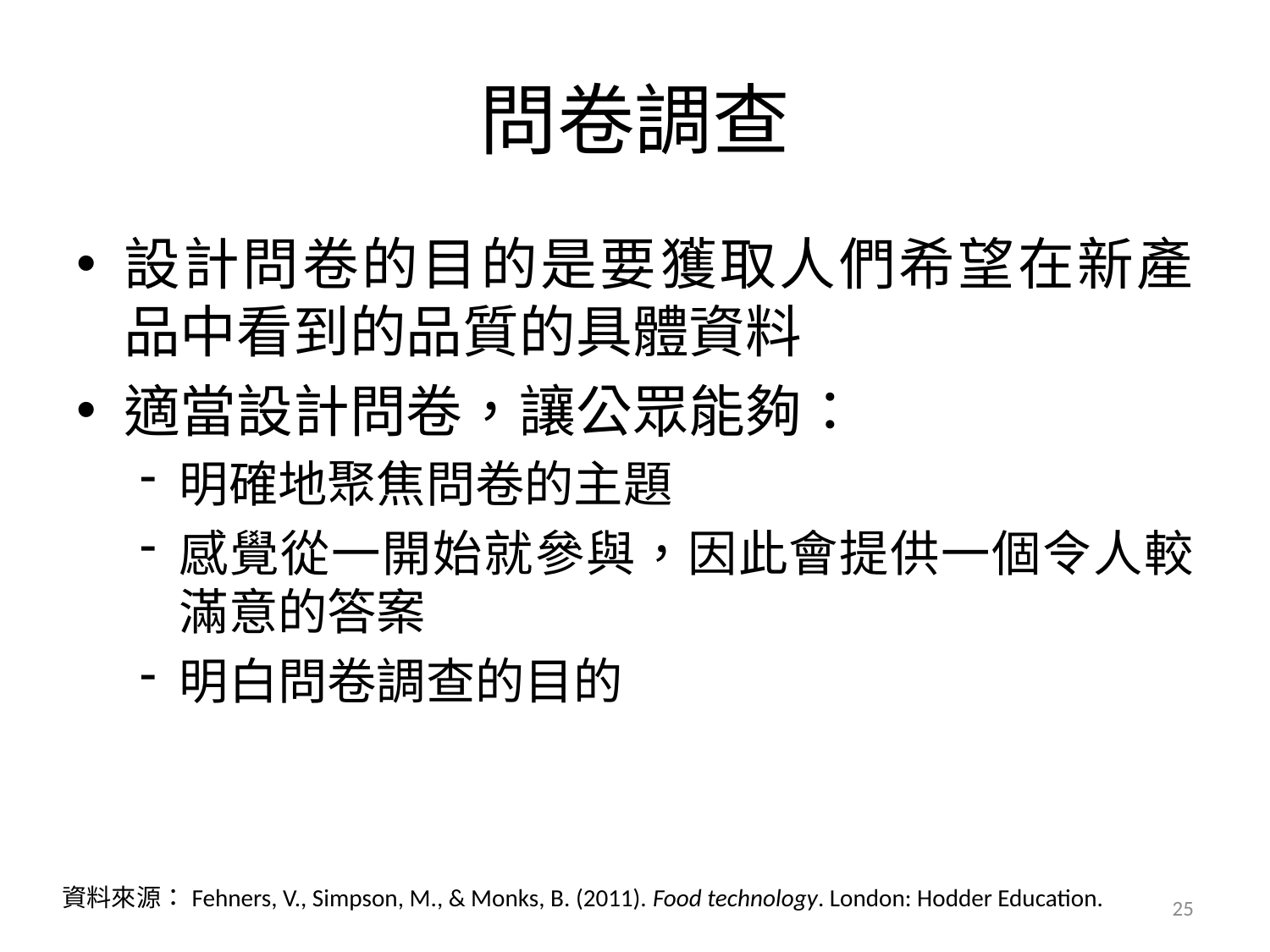

# 問卷調查
設計問卷的目的是要獲取人們希望在新產品中看到的品質的具體資料
適當設計問卷，讓公眾能夠：
明確地聚焦問卷的主題
感覺從一開始就參與，因此會提供一個令人較滿意的答案
明白問卷調查的目的
資料來源：Fehners, V., Simpson, M., & Monks, B. (2011). Food technology. London: Hodder Education.

25